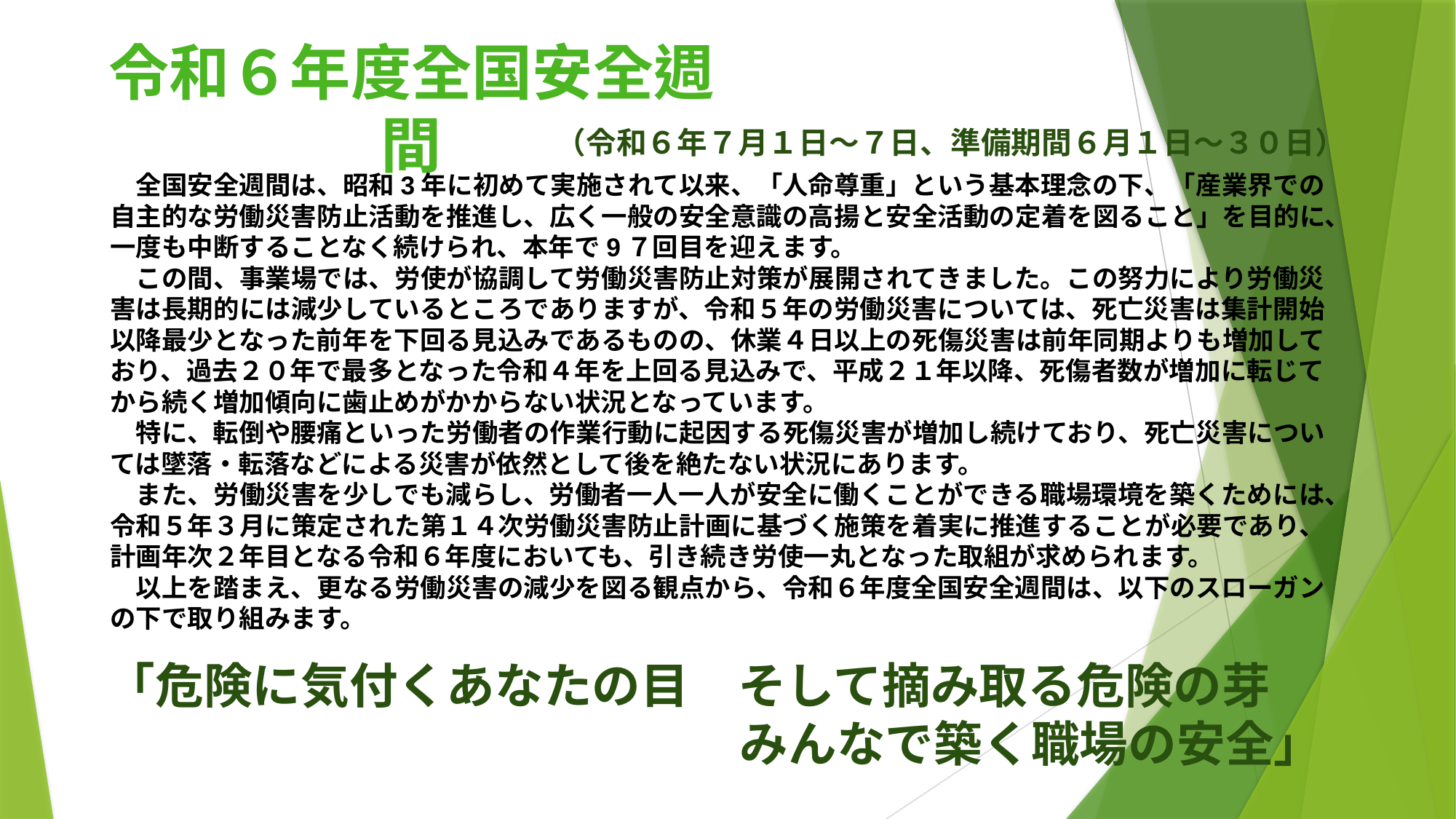

令和６年度全国安全週間
（令和６年７月１日～７日、準備期間６月１日～３０日）
　全国安全週間は、昭和3年に初めて実施されて以来、「人命尊重」という基本理念の下、「産業界での自主的な労働災害防止活動を推進し、広く一般の安全意識の高揚と安全活動の定着を図ること」を目的に、一度も中断することなく続けられ、本年で9７回目を迎えます。
　この間、事業場では、労使が協調して労働災害防止対策が展開されてきました。この努力により労働災害は長期的には減少しているところでありますが、令和５年の労働災害については、死亡災害は集計開始以降最少となった前年を下回る見込みであるものの、休業４日以上の死傷災害は前年同期よりも増加しており、過去２０年で最多となった令和４年を上回る見込みで、平成２１年以降、死傷者数が増加に転じてから続く増加傾向に歯止めがかからない状況となっています。
　特に、転倒や腰痛といった労働者の作業行動に起因する死傷災害が増加し続けており、死亡災害については墜落・転落などによる災害が依然として後を絶たない状況にあります。
　また、労働災害を少しでも減らし、労働者一人一人が安全に働くことができる職場環境を築くためには、令和５年３月に策定された第１４次労働災害防止計画に基づく施策を着実に推進することが必要であり、計画年次２年目となる令和６年度においても、引き続き労使一丸となった取組が求められます。
　以上を踏まえ、更なる労働災害の減少を図る観点から、令和６年度全国安全週間は、以下のスローガンの下で取り組みます。
「危険に気付くあなたの目　そして摘み取る危険の芽
　　　　　　　　　　　　　みんなで築く職場の安全」